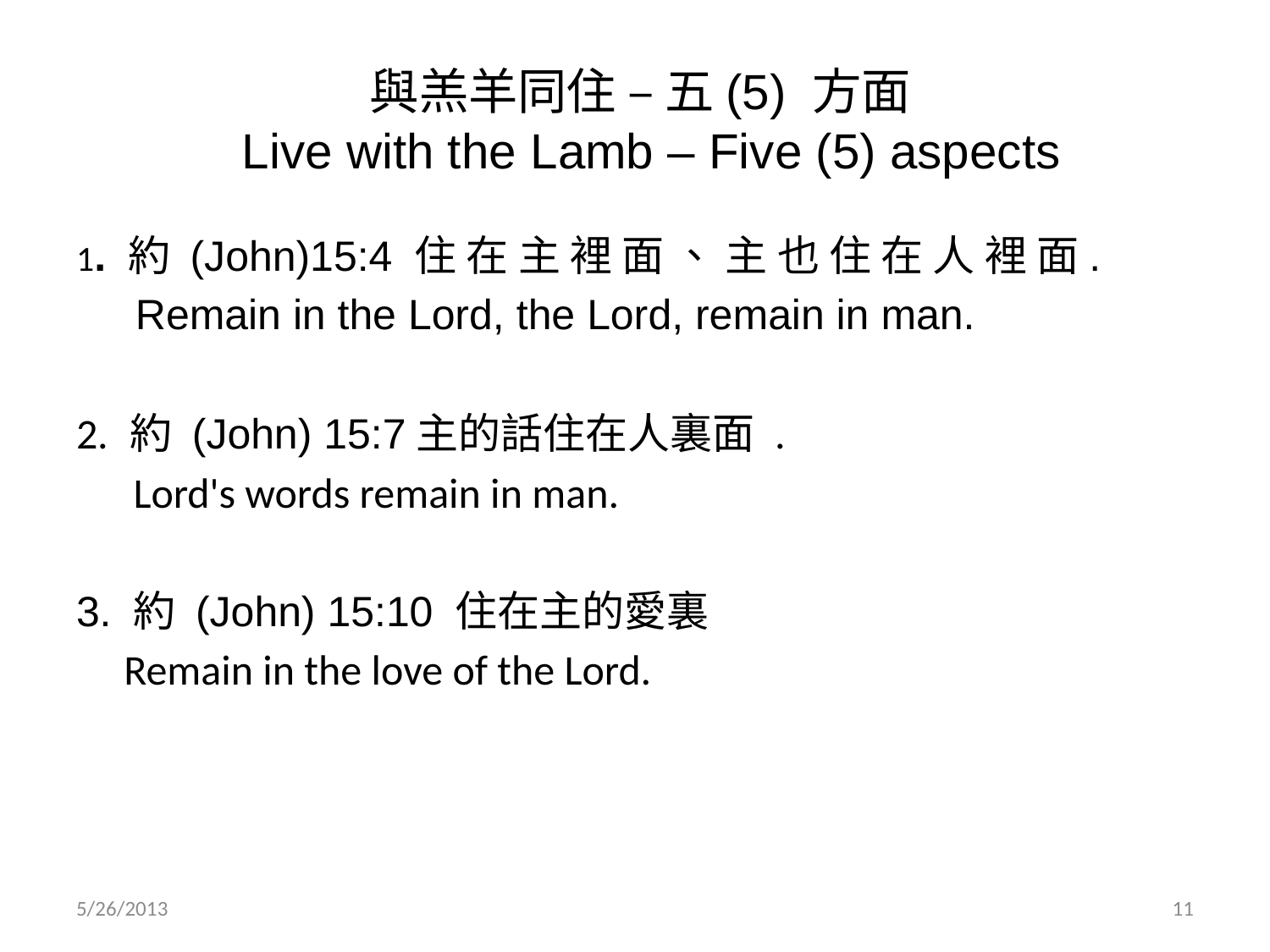

# 與羔羊同住 – 五(5) 方面 Live with the Lamb – Five (5) aspects
1. 約 (John)15:4 住 在 主 裡 面 、 主 也 住 在 人 裡 面.
     Remain in the Lord, the Lord, remain in man.

2. 約 (John) 15:7主的話住在人裏面 .
      Lord's words remain in man.

3. 約 (John) 15:10 住在主的愛裏
     Remain in the love of the Lord.

5/26/2013
11